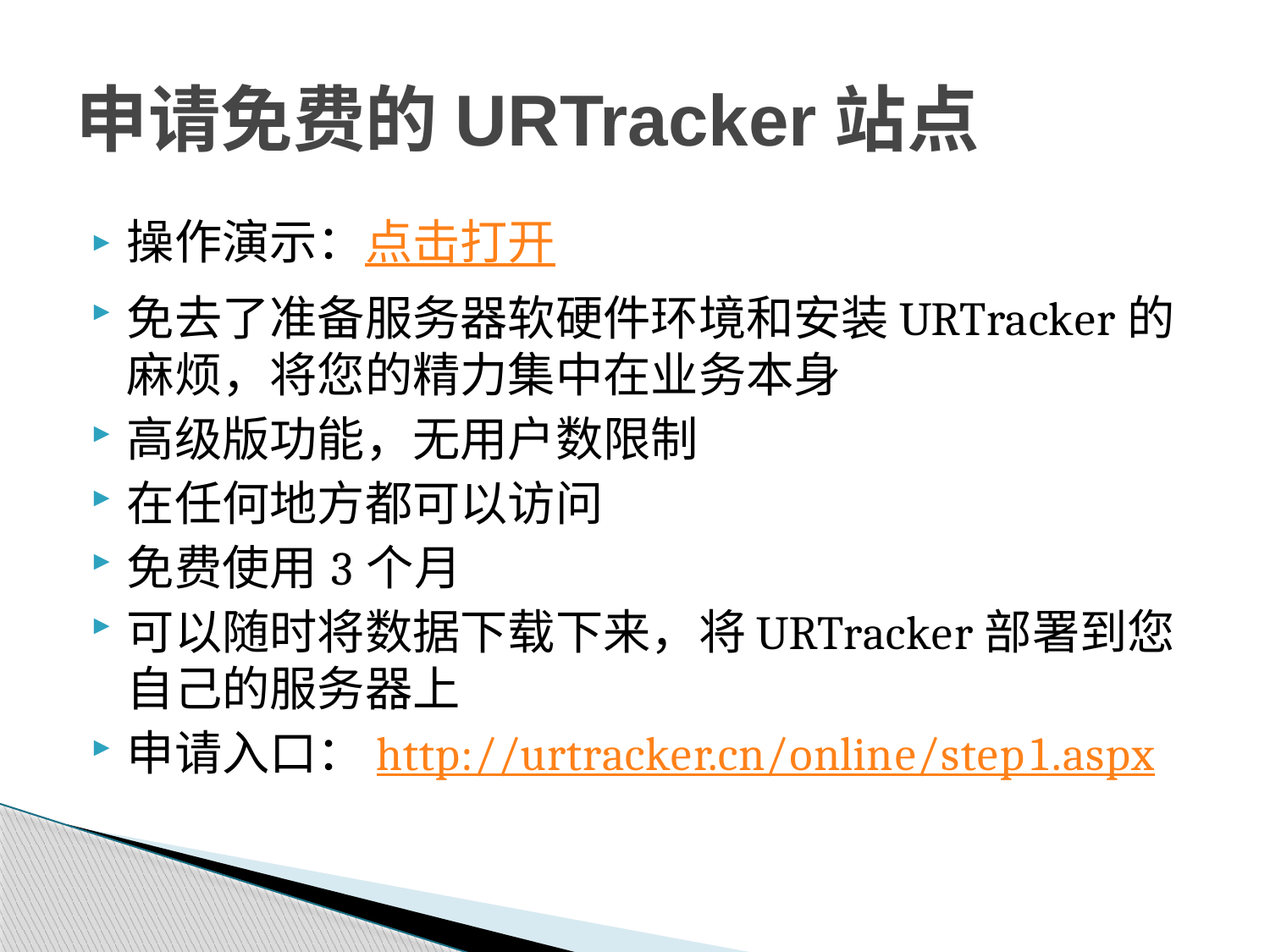

# 申请免费的URTracker站点
操作演示：点击打开
免去了准备服务器软硬件环境和安装URTracker的麻烦，将您的精力集中在业务本身
高级版功能，无用户数限制
在任何地方都可以访问
免费使用3个月
可以随时将数据下载下来，将URTracker部署到您自己的服务器上
申请入口：http://urtracker.cn/online/step1.aspx